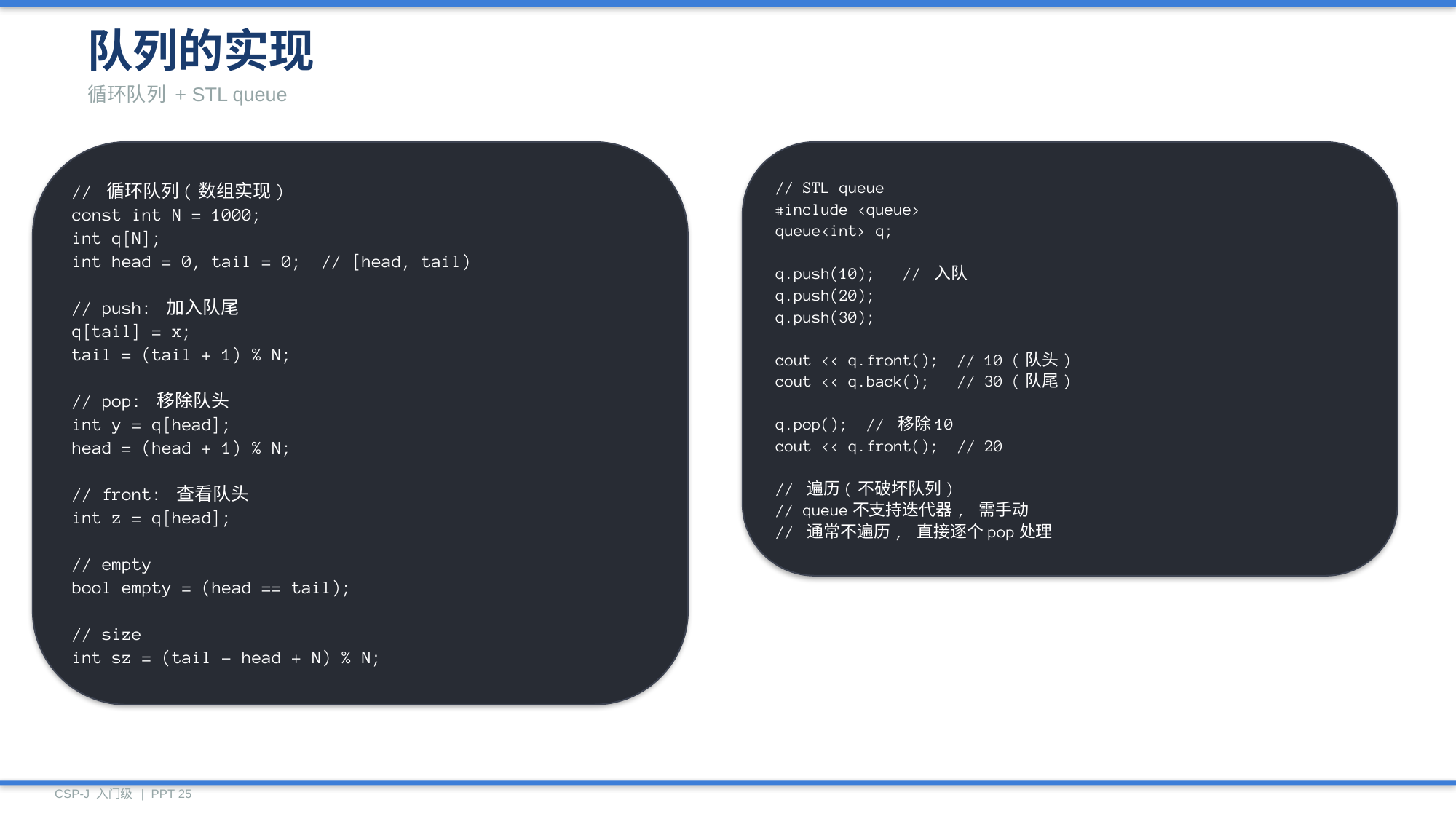

队列的实现
循环队列 + STL queue
// 循环队列(数组实现)
const int N = 1000;
int q[N];
int head = 0, tail = 0;  // [head, tail)

// push: 加入队尾
q[tail] = x;
tail = (tail + 1) % N;

// pop: 移除队头
int y = q[head];
head = (head + 1) % N;

// front: 查看队头
int z = q[head];

// empty
bool empty = (head == tail);

// size
int sz = (tail - head + N) % N;
// STL queue
#include <queue>
queue<int> q;

q.push(10);   // 入队
q.push(20);
q.push(30);

cout << q.front();  // 10 (队头)
cout << q.back();   // 30 (队尾)

q.pop();  // 移除10
cout << q.front();  // 20

// 遍历(不破坏队列)
// queue不支持迭代器, 需手动
// 通常不遍历, 直接逐个pop处理

CSP-J 入门级  |  PPT 25